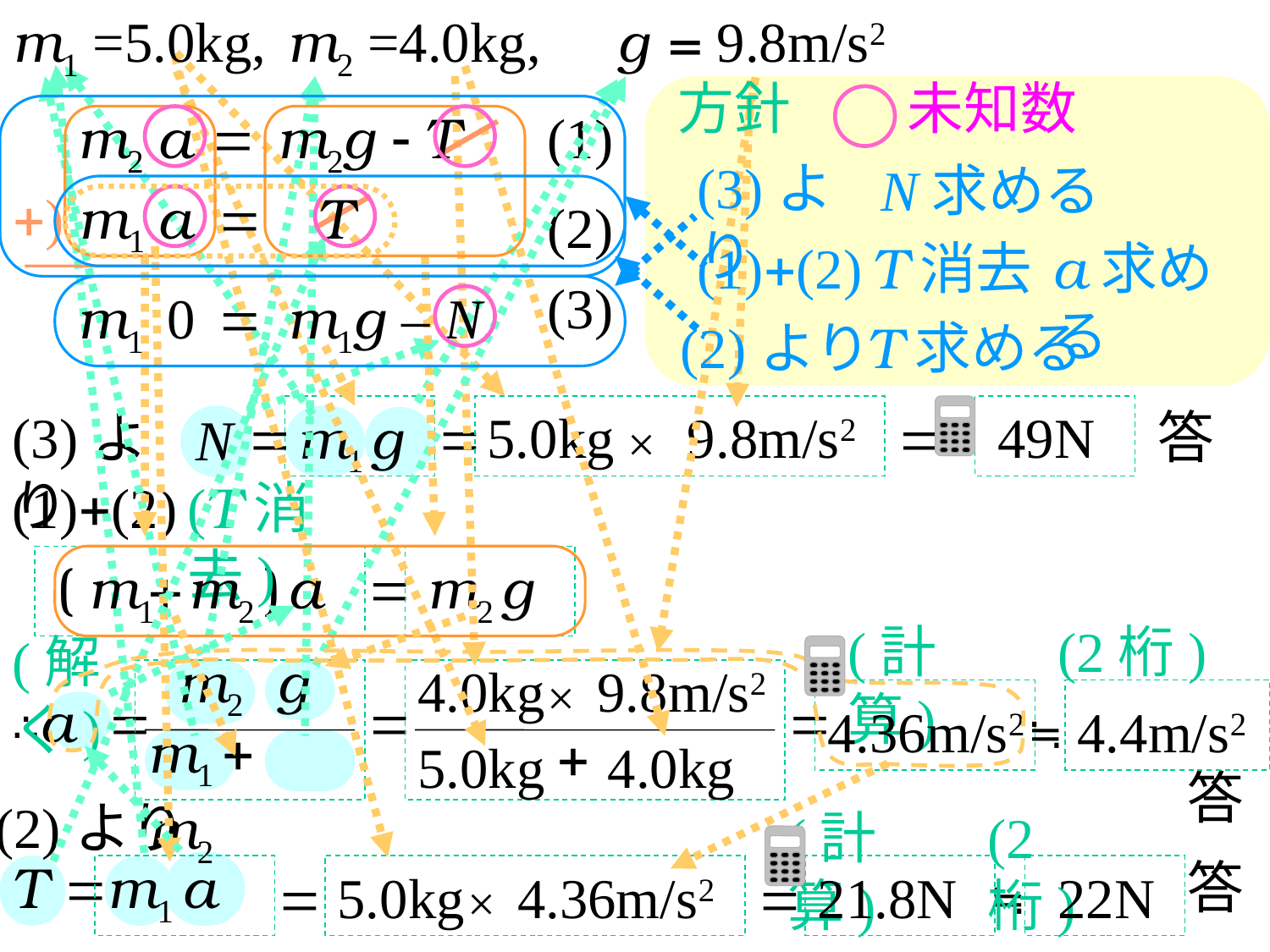

m1 =5.0kg,
m2 =4.0kg,
g = 9.8m/s2
m2
a
=
m2g  − T
m1
a
=
T
m1
0
=
m1g – N

方針
未知数

(1)

(3)より
N求める
+)

(2)

(1)+(2)
T消去
a求める

(3)

(2)より
T求める

(3)より
=

m1 g
=
5.0kg

9.8m/s2
=

49N
答
N

×

(1)+(2)
(T消去)

(    +     )

m1
m2
a
=

m2 g

(計算)
(2桁)

(解く)

m2
g

4.0kg
9.8m/s2

×
∴a
=
=
=

4.36m/s2
4.4m/s2

≒
m1 + m2
+
5.0kg
4.0kg

答

(2)より
(計算)
(2桁)

T =
m1 a
答

=

5.0kg
4.36m/s2
=

21.8N

22N
×
 ≒